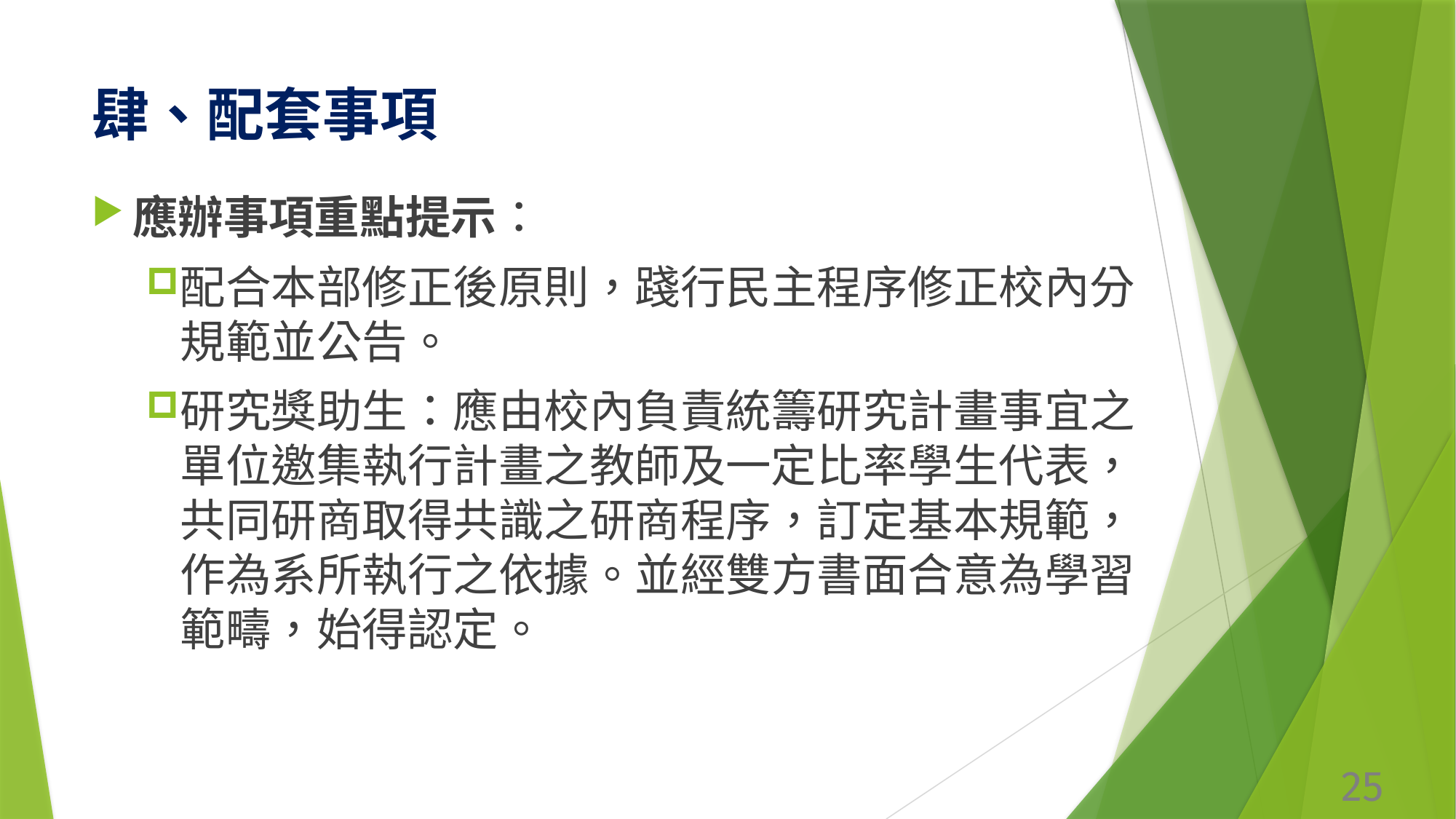

# 肆、配套事項
應辦事項重點提示：
配合本部修正後原則，踐行民主程序修正校內分規範並公告。
研究獎助生：應由校內負責統籌研究計畫事宜之單位邀集執行計畫之教師及一定比率學生代表，共同研商取得共識之研商程序，訂定基本規範，作為系所執行之依據。並經雙方書面合意為學習範疇，始得認定。

25